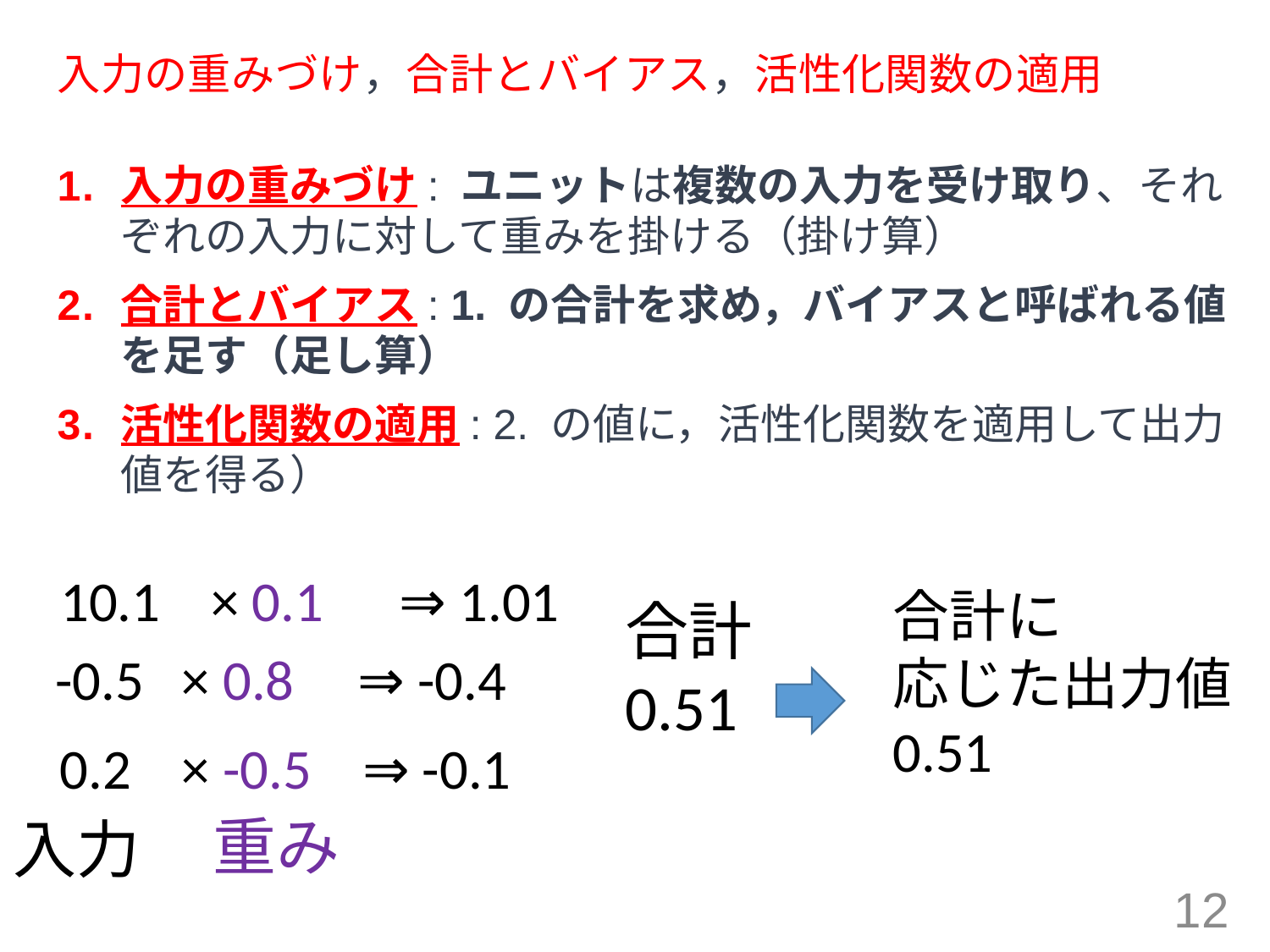

# 入力の重みづけ，合計とバイアス，活性化関数の適用
入力の重みづけ: ユニットは複数の入力を受け取り、それぞれの入力に対して重みを掛ける（掛け算）
合計とバイアス: 1. の合計を求め，バイアスと呼ばれる値を足す（足し算）
活性化関数の適用: 2. の値に，活性化関数を適用して出力値を得る）

10.1    × 0.1      ⇒ 1.01
合計に
応じた出力値
0.51
合計
0.51

-0.5   × 0.8     ⇒ -0.4

0.2    × -0.5    ⇒ -0.1
重み
入力
12